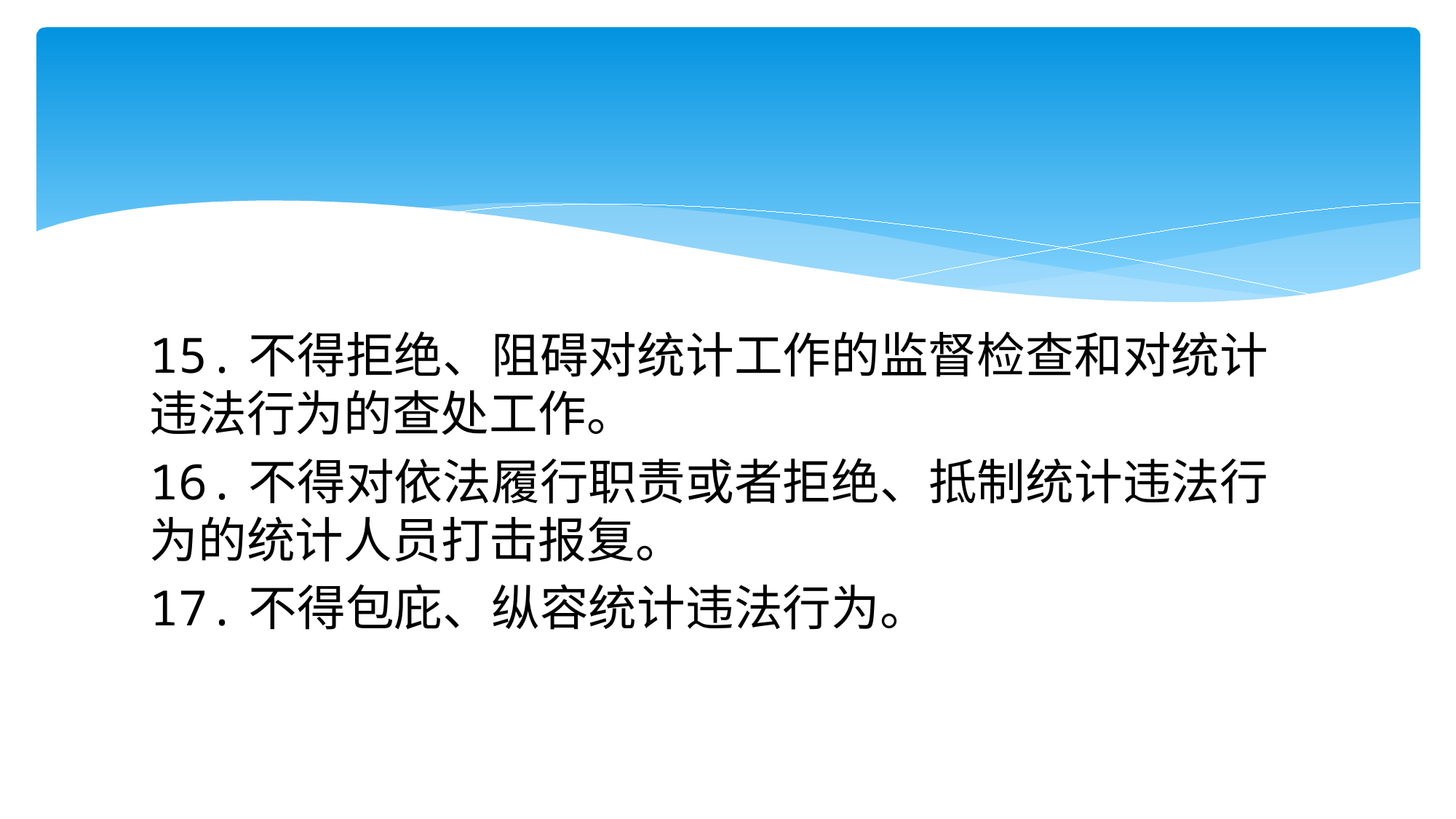

15.不得拒绝、阻碍对统计工作的监督检查和对统计违法行为的查处工作。
16.不得对依法履行职责或者拒绝、抵制统计违法行为的统计人员打击报复。
17.不得包庇、纵容统计违法行为。